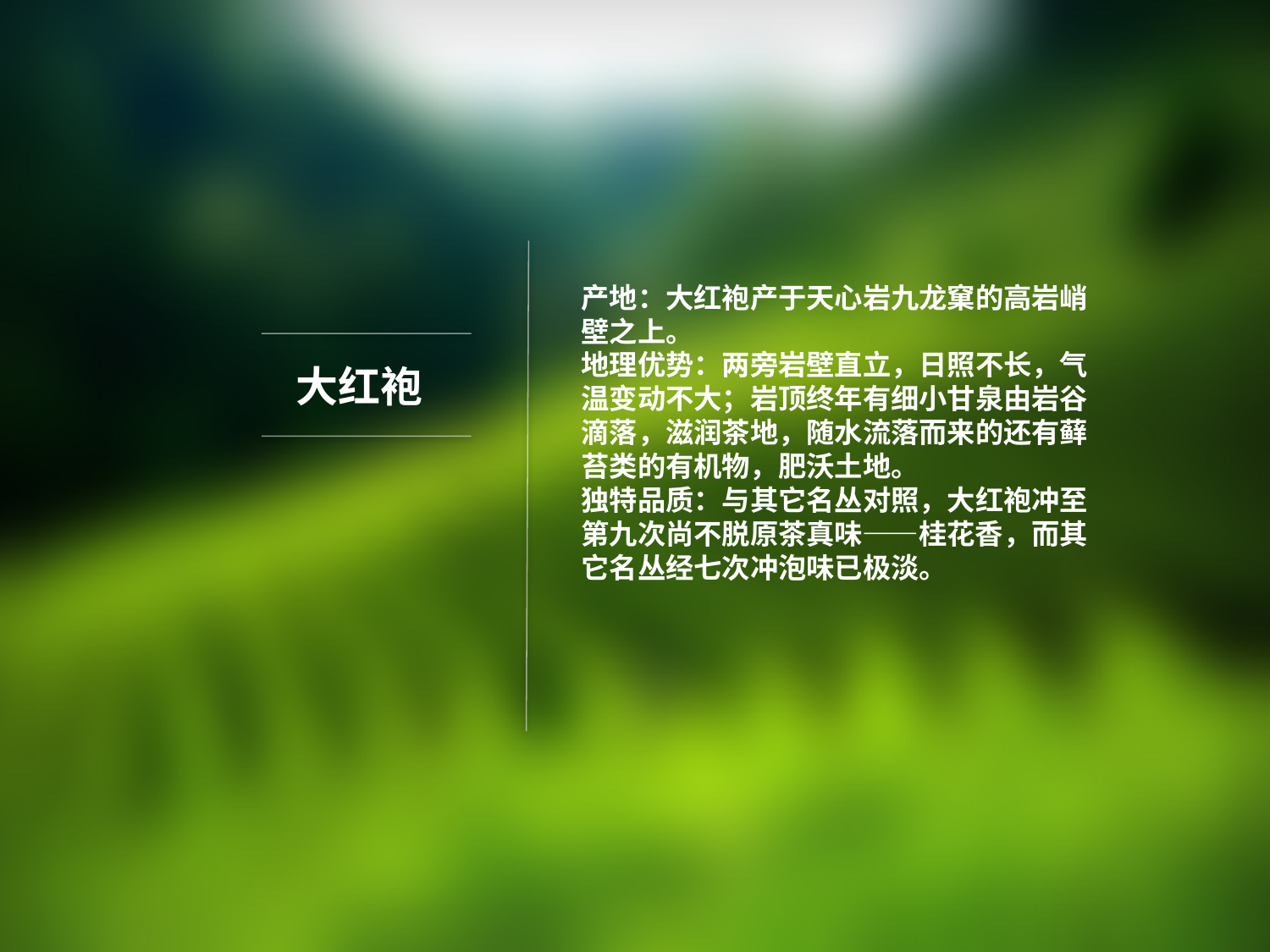

产地：大红袍产于天心岩九龙窠的高岩峭壁之上。
地理优势：两旁岩壁直立，日照不长，气温变动不大；岩顶终年有细小甘泉由岩谷滴落，滋润茶地，随水流落而来的还有藓苔类的有机物，肥沃土地。
独特品质：与其它名丛对照，大红袍冲至第九次尚不脱原茶真味——桂花香，而其它名丛经七次冲泡味已极淡。
大红袍